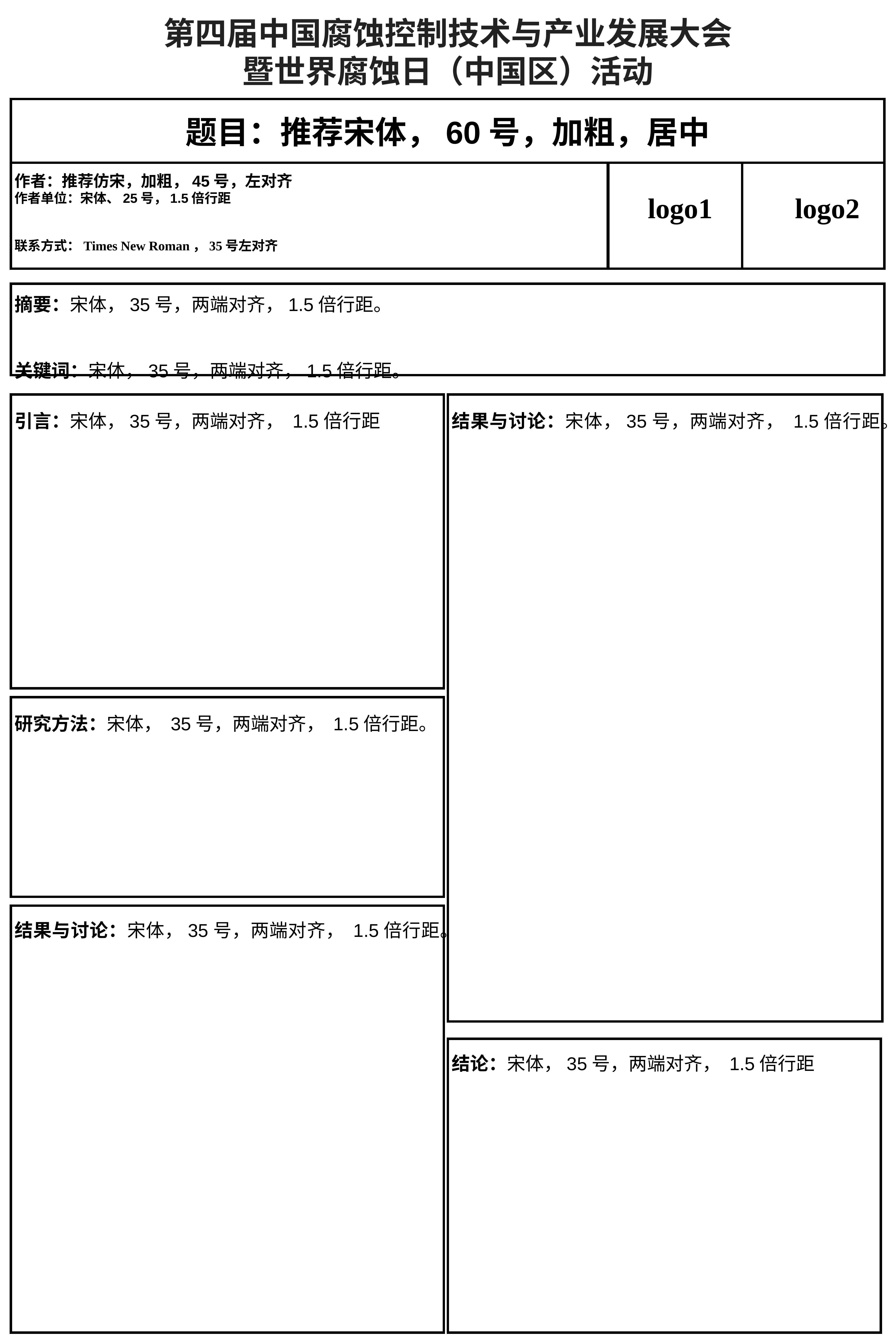

第四届中国腐蚀控制技术与产业发展大会
暨世界腐蚀日（中国区）活动

题目：推荐宋体，60号，加粗，居中

作者：推荐仿宋，加粗，45号，左对齐
作者单位：宋体、25号，1.5倍行距

联系方式：Times New Roman，35号左对齐
logo1
logo2
摘要：宋体，35号，两端对齐，1.5倍行距。

关键词：宋体，35号，两端对齐，1.5倍行距。

引言：宋体，35号，两端对齐， 1.5倍行距
结果与讨论：宋体，35号，两端对齐， 1.5倍行距。

研究方法：宋体， 35号，两端对齐， 1.5倍行距。

结果与讨论：宋体，35号，两端对齐， 1.5倍行距。

结论：宋体，35号，两端对齐， 1.5倍行距